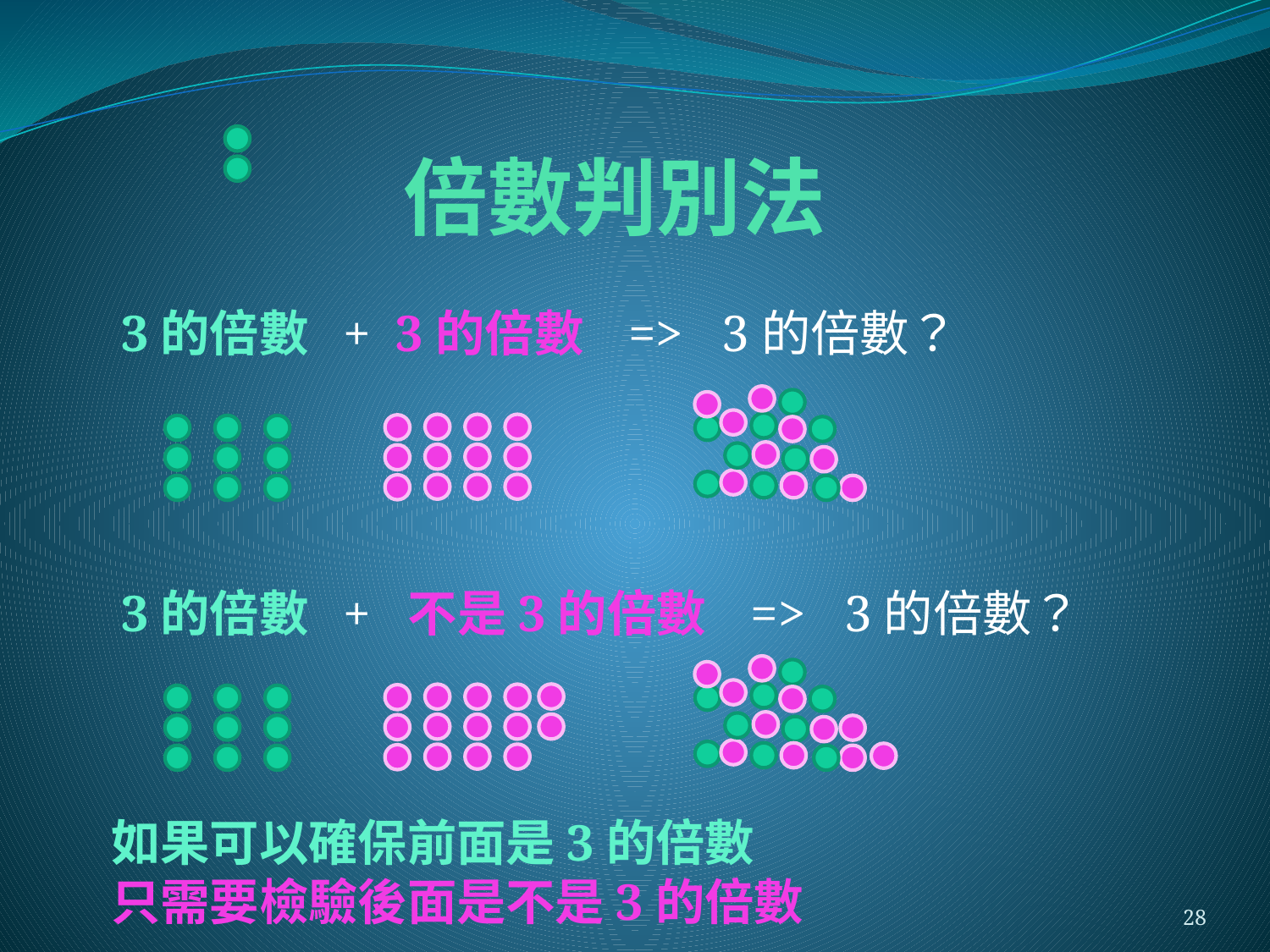

# 倍數判別法

3的倍數  +  3的倍數   =>   3的倍數？

3的倍數  +  不是3的倍數   =>   3的倍數？

如果可以確保前面是3的倍數
只需要檢驗後面是不是3的倍數
28